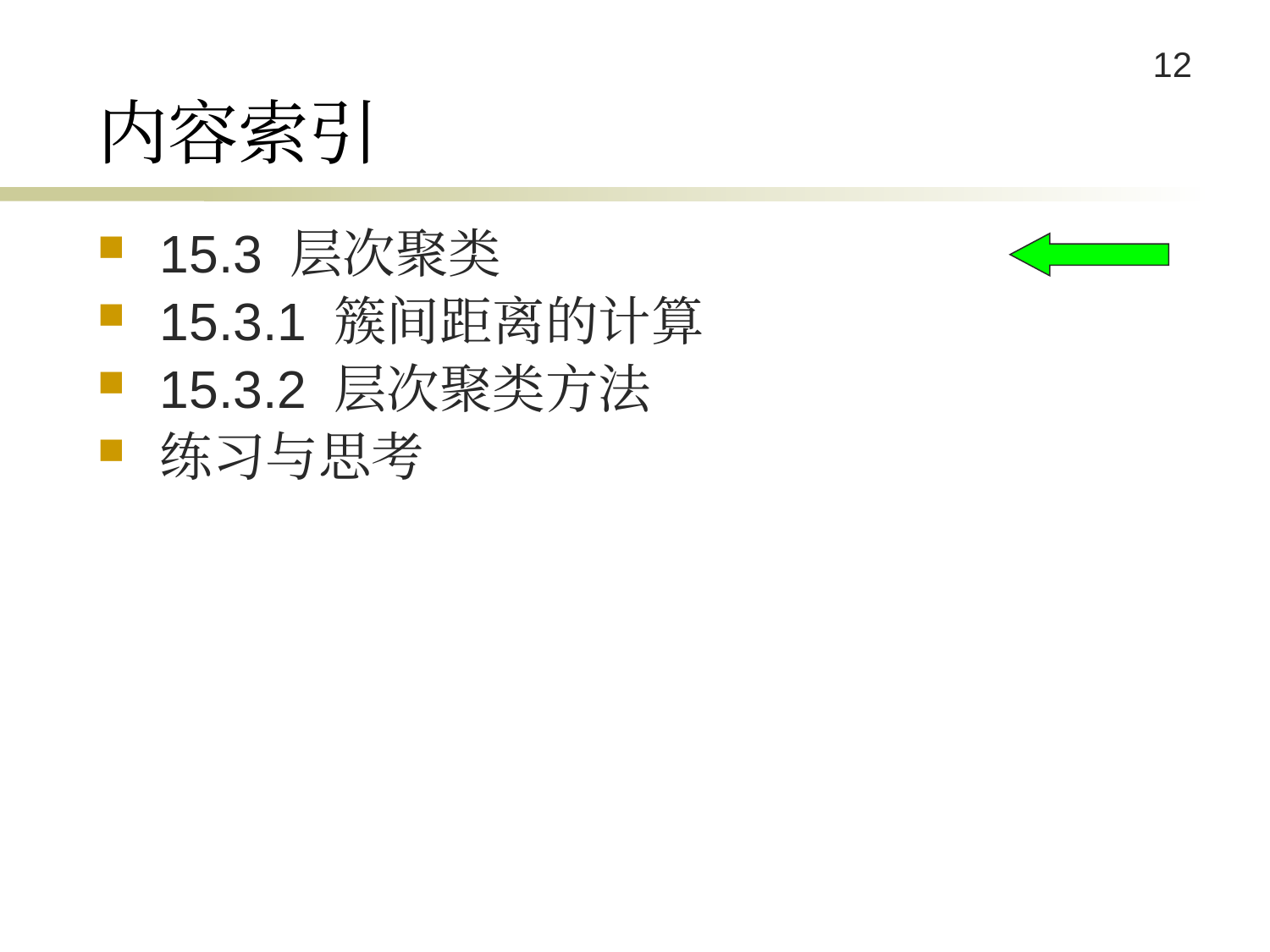

# 内容索引
15.3 层次聚类
15.3.1 簇间距离的计算
15.3.2 层次聚类方法
练习与思考